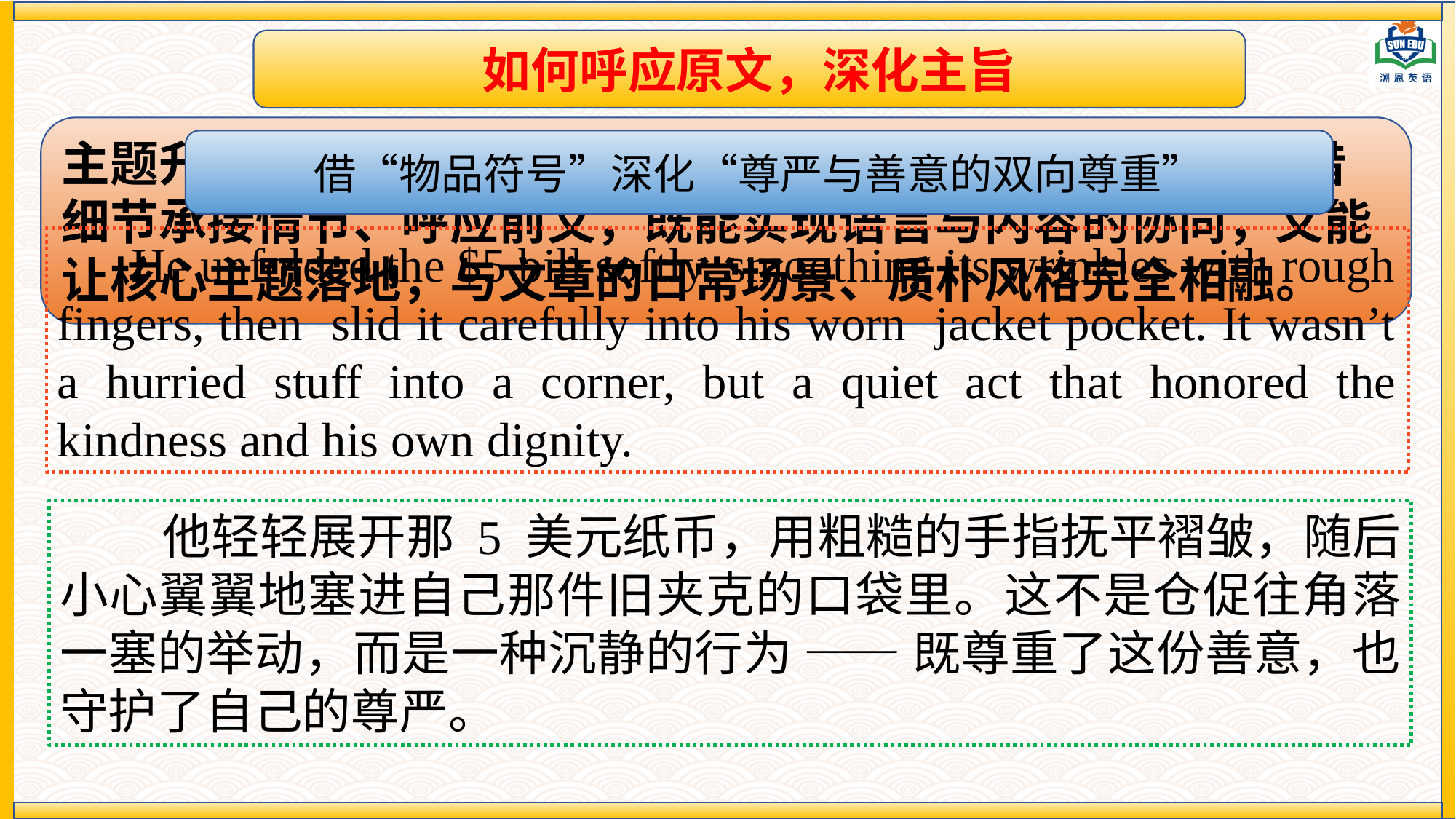

如何呼应原文，深化主旨
主题升华不必依赖 “高大上” 词汇。抓住原文具体物体，借细节承接情节、呼应前文，既能实现语言与内容的协同，又能让核心主题落地，与文章的日常场景、质朴风格完全相融。
借“物品符号”深化“尊严与善意的双向尊重”
   He unfolded the $5 bill softly, smoothing its wrinkles with rough fingers, then  slid it carefully into his worn  jacket pocket. It wasn’t a hurried stuff into a corner, but a quiet act that honored the kindness and his own dignity.
     他轻轻展开那 5 美元纸币，用粗糙的手指抚平褶皱，随后小心翼翼地塞进自己那件旧夹克的口袋里。这不是仓促往角落一塞的举动，而是一种沉静的行为 —— 既尊重了这份善意，也守护了自己的尊严。